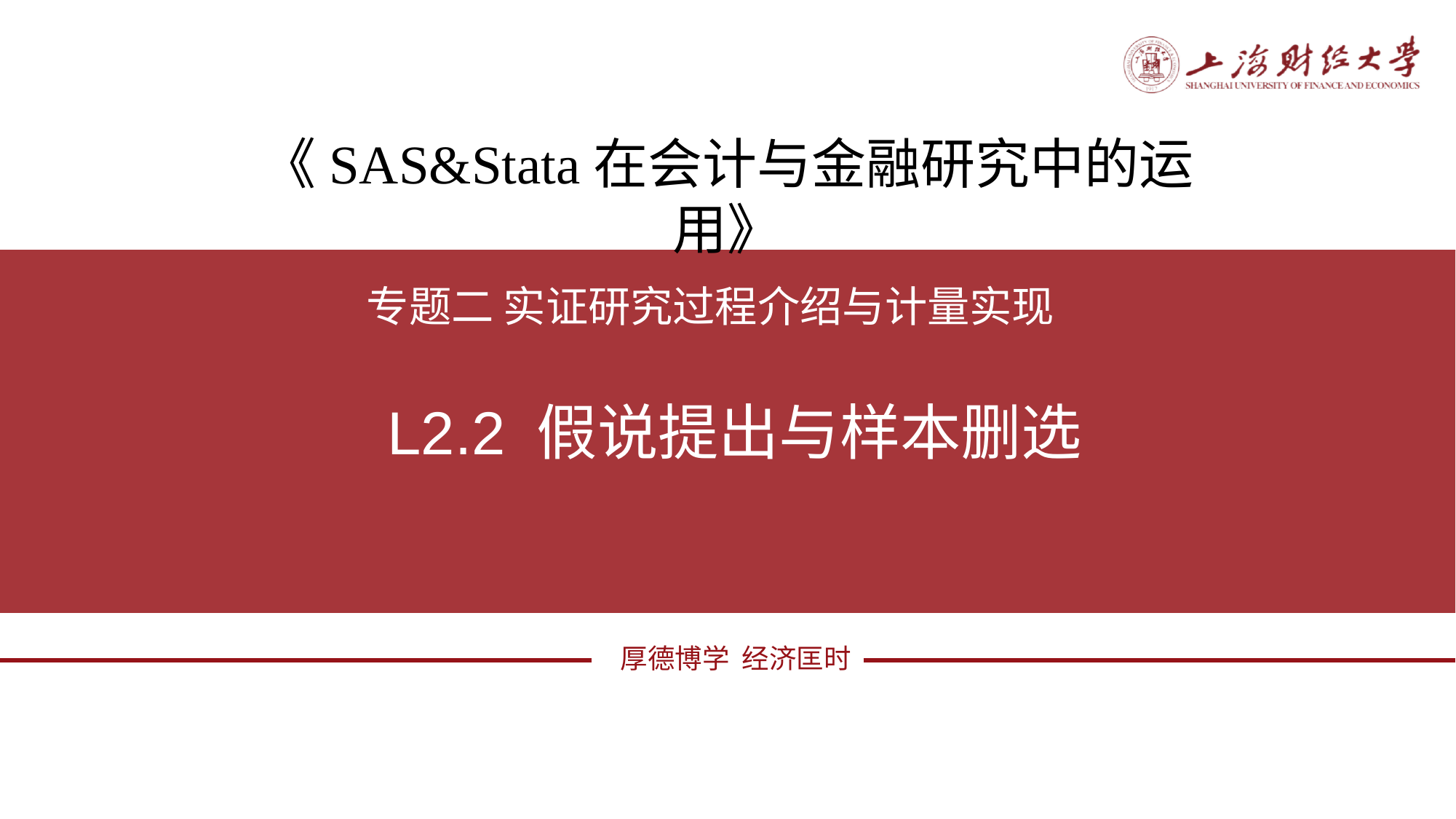

《SAS&Stata在会计与金融研究中的运用》
专题二 实证研究过程介绍与计量实现
L2.2 假说提出与样本删选